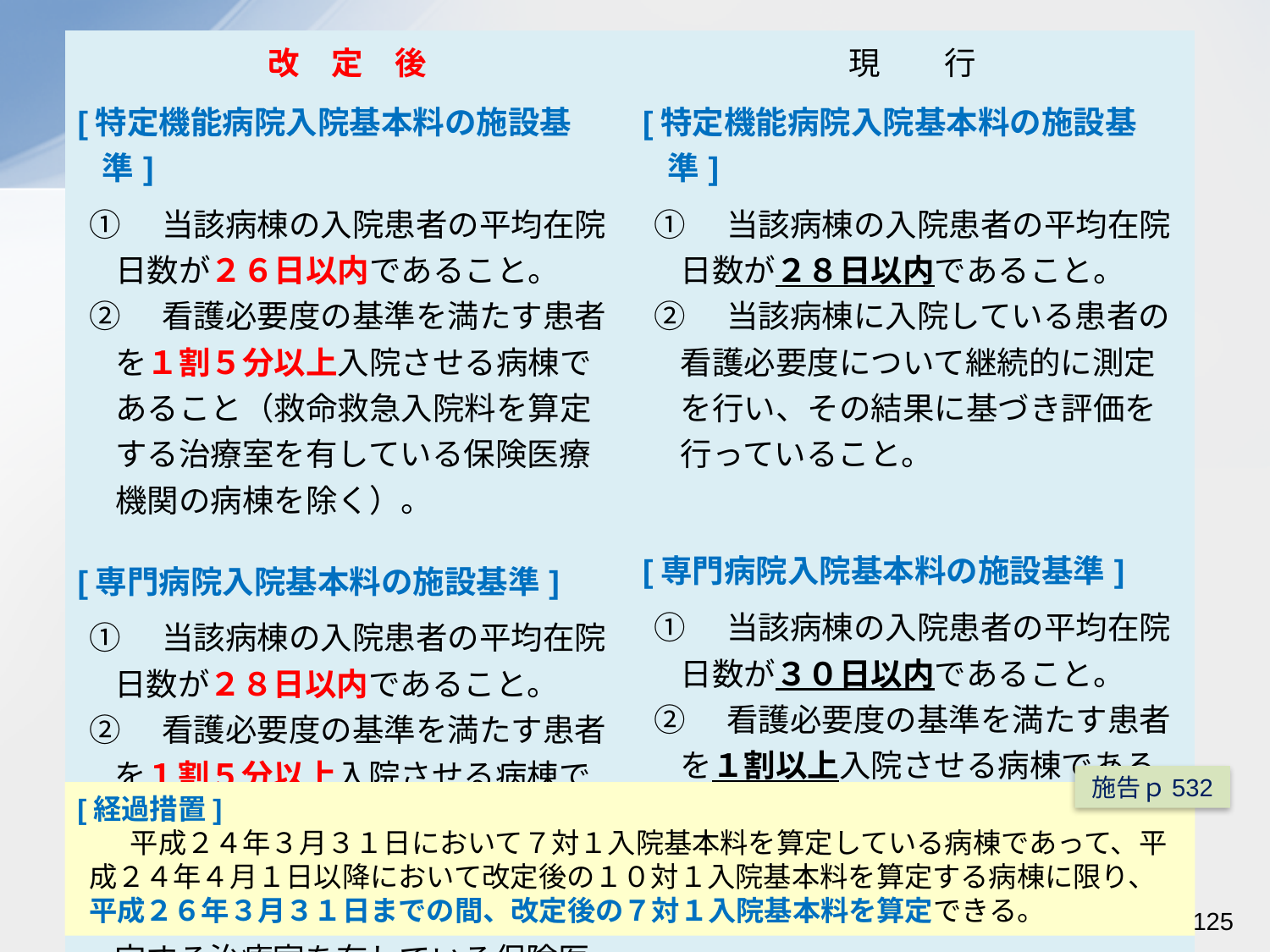

| 改　定　後 | 現　　行 |
| --- | --- |
| [特定機能病院入院基本料の施設基準] ①　当該病棟の入院患者の平均在院日数が２６日以内であること。 ②　看護必要度の基準を満たす患者を１割５分以上入院させる病棟であること（救命救急入院料を算定する治療室を有している保険医療機関の病棟を除く）。 [専門病院入院基本料の施設基準] ①　当該病棟の入院患者の平均在院日数が２８日以内であること。 ②　看護必要度の基準を満たす患者を１割５分以上入院させる病棟であること（悪性腫瘍患者を一般病棟に７割以上入院させている保険医療機関及び救命救急入院料を算定する治療室を有している保険医療機関の病棟を除く）。 | [特定機能病院入院基本料の施設基準] ①　当該病棟の入院患者の平均在院日数が２８日以内であること。 ②　当該病棟に入院している患者の看護必要度について継続的に測定を行い、その結果に基づき評価を行っていること。 [専門病院入院基本料の施設基準] ①　当該病棟の入院患者の平均在院日数が３０日以内であること。 ②　看護必要度の基準を満たす患者を１割以上入院させる病棟であること（救命救急入院料を算定する治療室を有している保険医療機関の病棟を除く）。 |
施告ｐ532
[経過措置]
　平成２４年３月３１日において７対１入院基本料を算定している病棟であって、平成２４年４月１日以降において改定後の１０対１入院基本料を算定する病棟に限り、平成２６年３月３１日までの間、改定後の７対１入院基本料を算定できる。
125